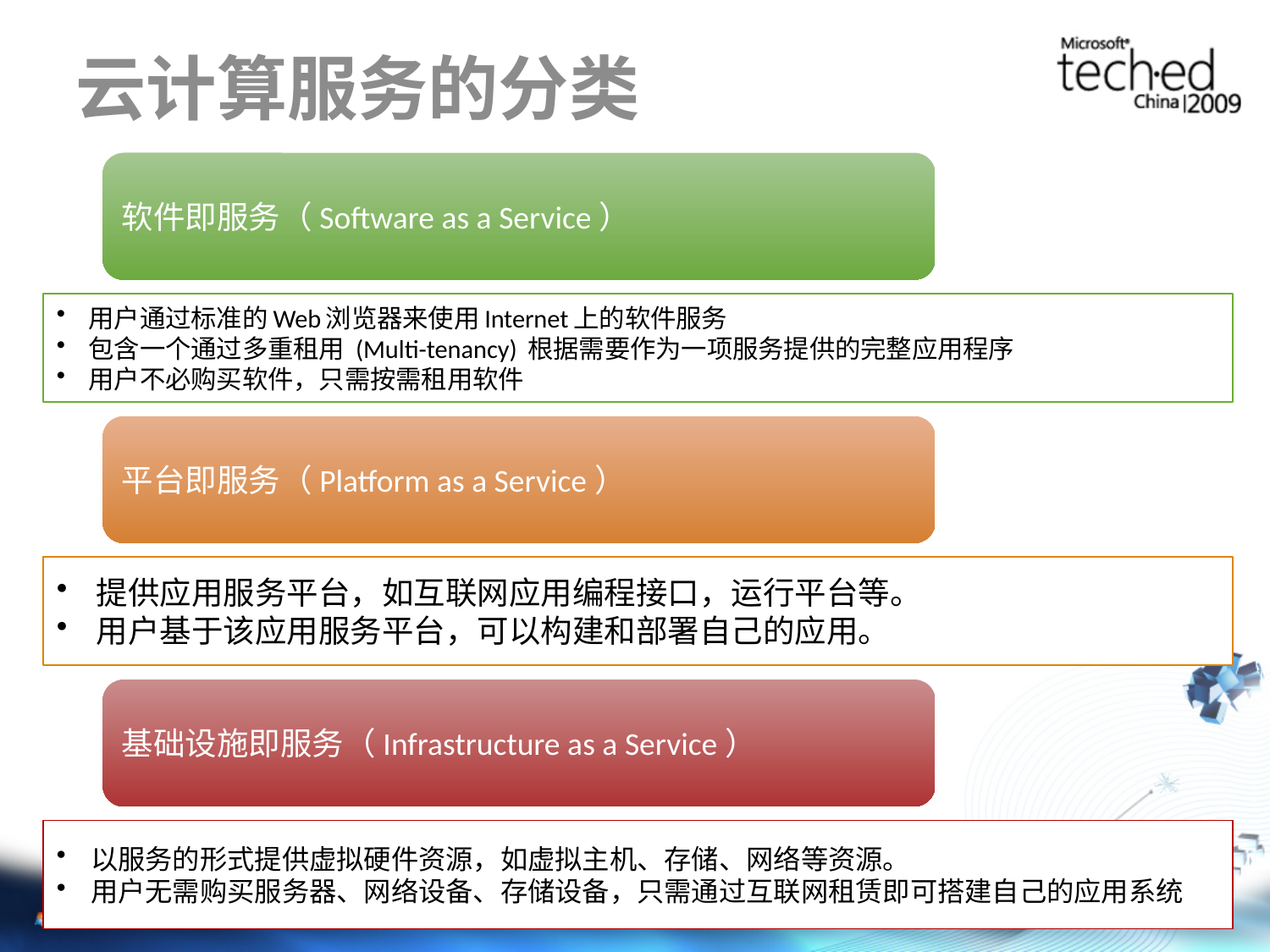

# 云计算服务的分类
软件即服务（Software as a Service）
平台即服务（Platform as a Service）
基础设施即服务（Infrastructure as a Service）
以服务的形式提供虚拟硬件资源，如虚拟主机、存储、网络等资源。
用户无需购买服务器、网络设备、存储设备，只需通过互联网租赁即可搭建自己的应用系统
提供应用服务平台，如互联网应用编程接口，运行平台等。
用户基于该应用服务平台，可以构建和部署自己的应用。
用户通过标准的Web浏览器来使用Internet上的软件服务
用户不必购买软件，只需按需租用软件
包含一个通过多重租用 (Multi-tenancy) 根据需要作为一项服务提供的完整应用程序